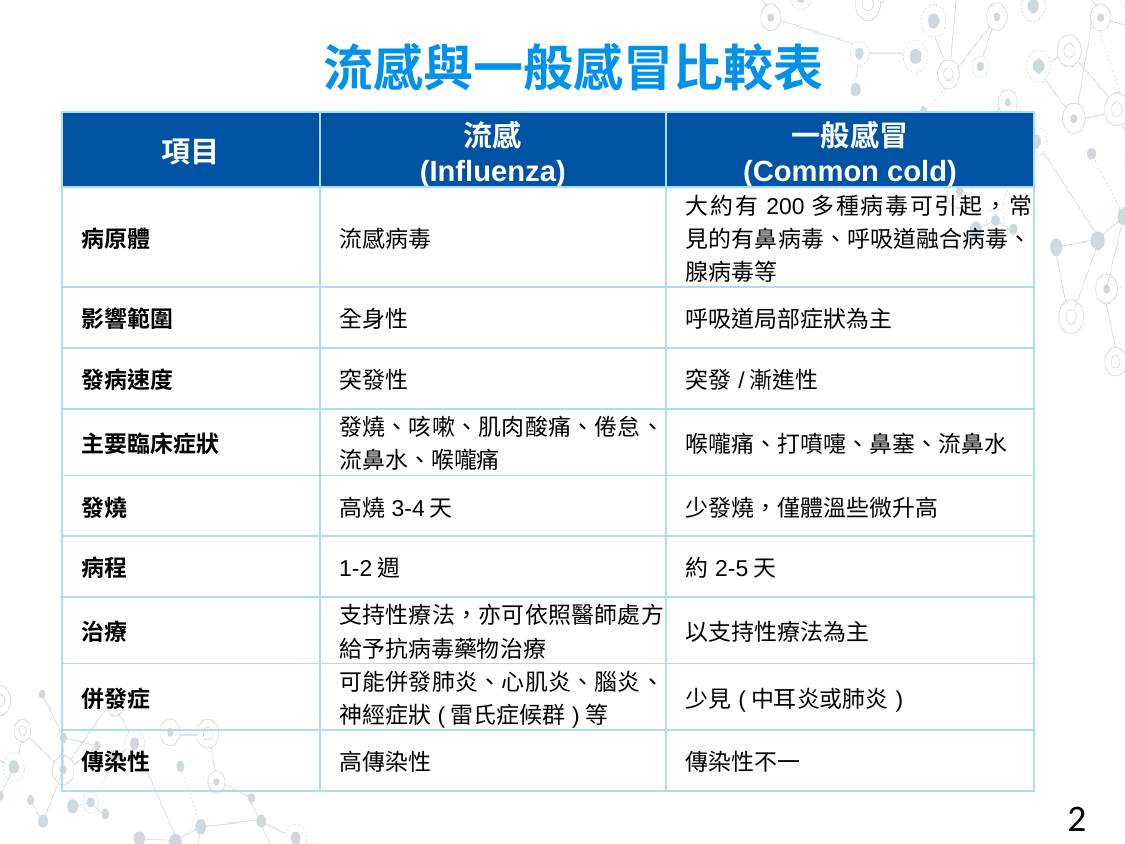

# 流感與一般感冒比較表
| 項目 | 流感 (Influenza) | 一般感冒 (Common cold) |
| --- | --- | --- |
| 病原體 | 流感病毒 | 大約有200多種病毒可引起，常見的有鼻病毒、呼吸道融合病毒、腺病毒等 |
| 影響範圍 | 全身性 | 呼吸道局部症狀為主 |
| 發病速度 | 突發性 | 突發/漸進性 |
| 主要臨床症狀 | 發燒、咳嗽、肌肉酸痛、倦怠、流鼻水、喉嚨痛 | 喉嚨痛、打噴嚏、鼻塞、流鼻水 |
| 發燒 | 高燒3-4天 | 少發燒，僅體溫些微升高 |
| 病程 | 1-2週 | 約2-5天 |
| 治療 | 支持性療法，亦可依照醫師處方給予抗病毒藥物治療 | 以支持性療法為主 |
| 併發症 | 可能併發肺炎、心肌炎、腦炎、神經症狀(雷氏症候群)等 | 少見(中耳炎或肺炎) |
| 傳染性 | 高傳染性 | 傳染性不一 |
2